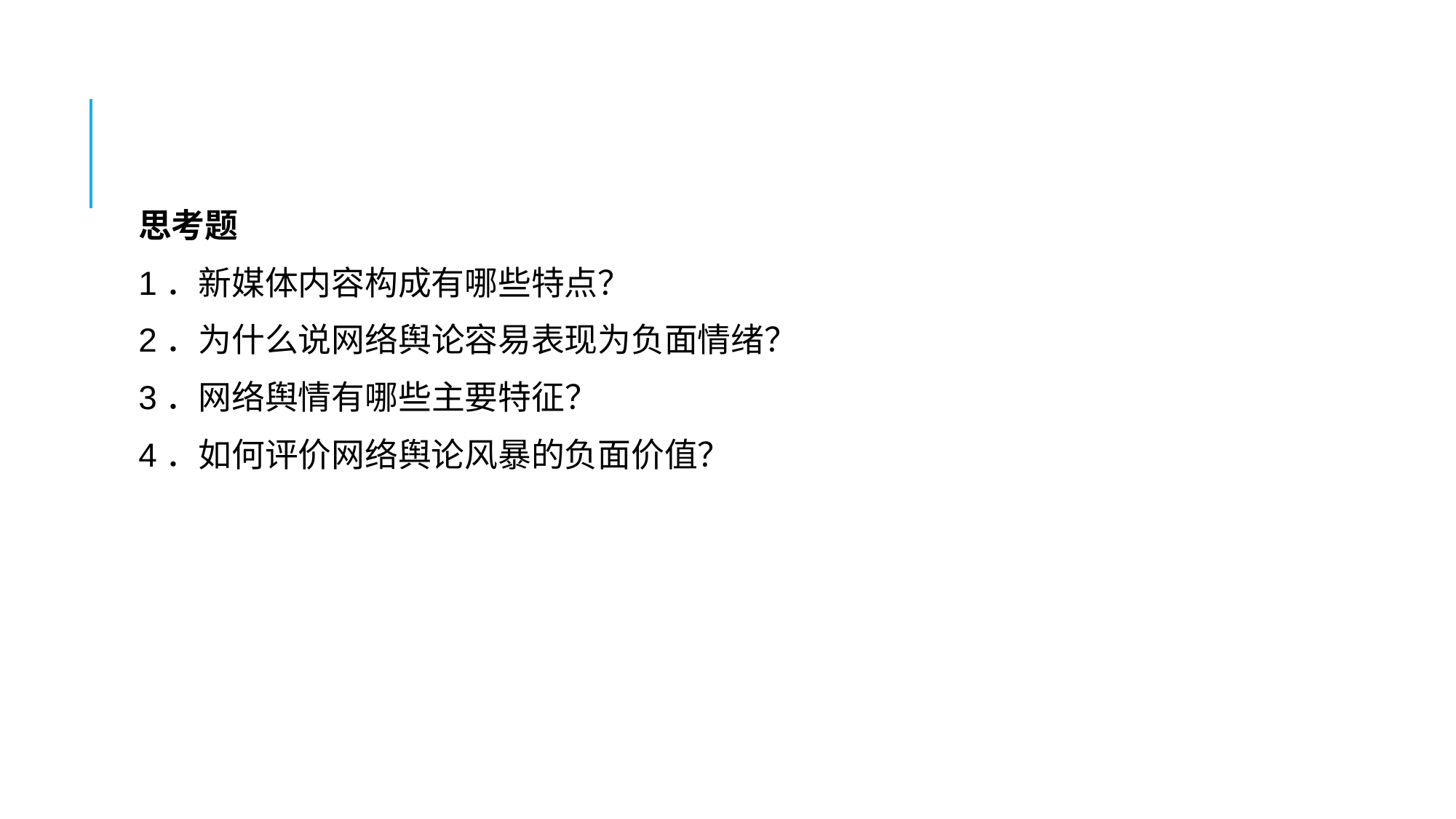

#
思考题
1．新媒体内容构成有哪些特点？
2．为什么说网络舆论容易表现为负面情绪？
3．网络舆情有哪些主要特征？
4．如何评价网络舆论风暴的负面价值？